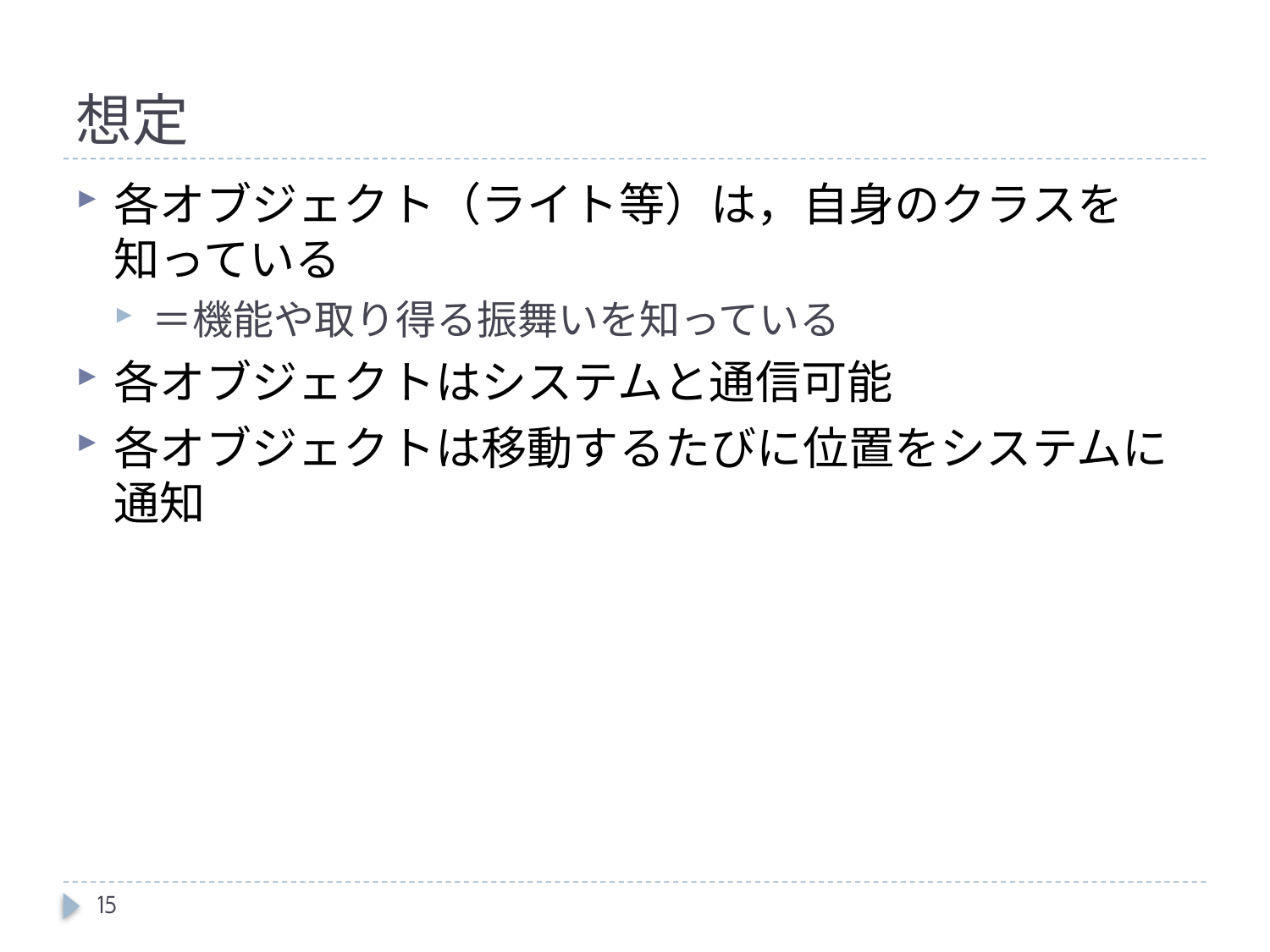

# 想定
各オブジェクト（ライト等）は，自身のクラスを知っている
＝機能や取り得る振舞いを知っている
各オブジェクトはシステムと通信可能
各オブジェクトは移動するたびに位置をシステムに通知
15